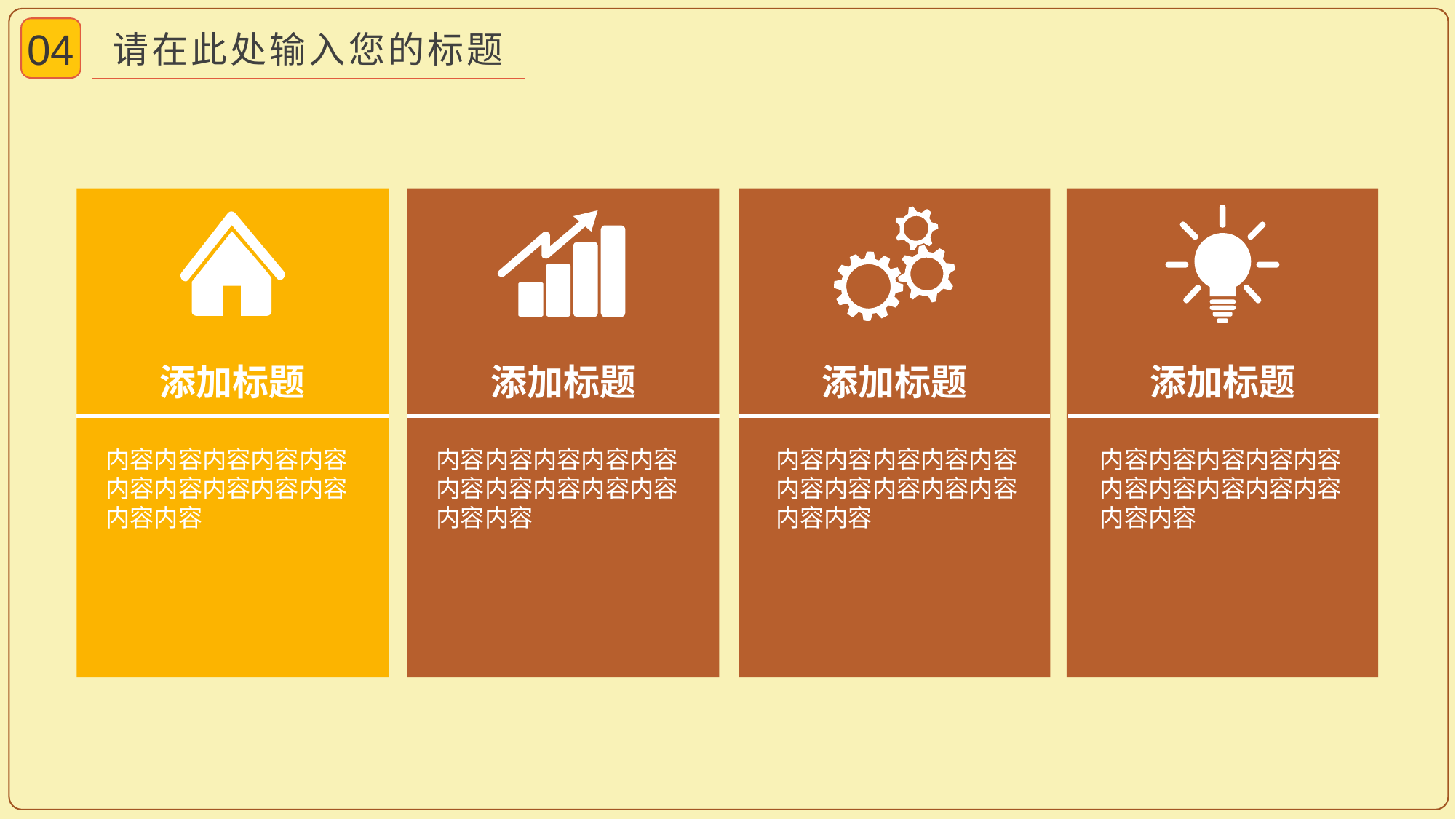

04
请在此处输入您的标题

添加标题
内容内容内容内容内容内容内容内容内容内容内容内容

添加标题
内容内容内容内容内容内容内容内容内容内容内容内容

添加标题
内容内容内容内容内容内容内容内容内容内容内容内容

添加标题
内容内容内容内容内容内容内容内容内容内容内容内容